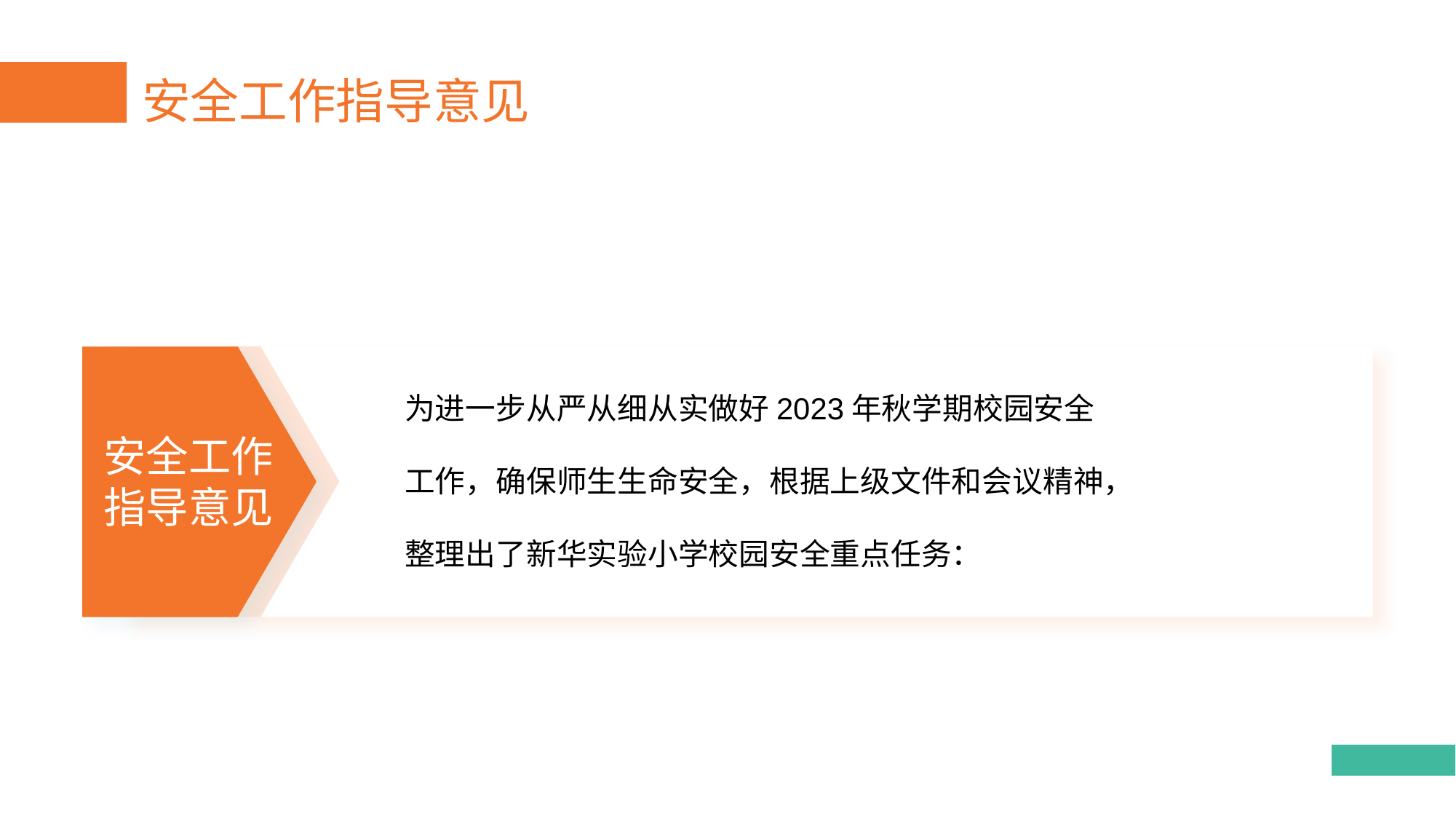

安全工作指导意见

为进一步从严从细从实做好2023年秋学期校园安全工作，确保师生生命安全，根据上级文件和会议精神，整理出了新华实验小学校园安全重点任务：
安全工作指导意见